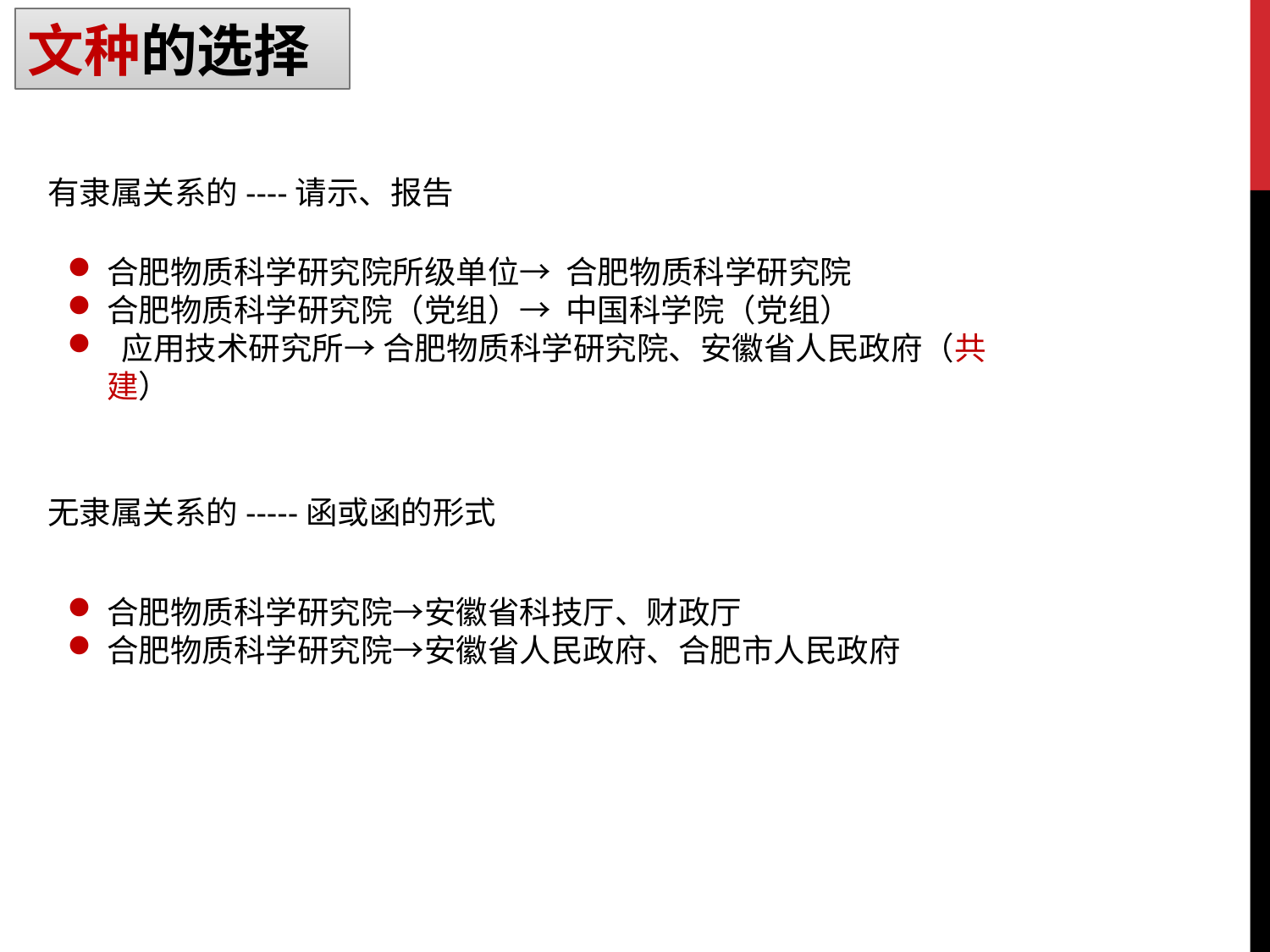

文种的选择
有隶属关系的----请示、报告
合肥物质科学研究院所级单位→  合肥物质科学研究院
合肥物质科学研究院（党组）→  中国科学院（党组）
 应用技术研究所→ 合肥物质科学研究院、安徽省人民政府（共建）
无隶属关系的-----函或函的形式
合肥物质科学研究院→安徽省科技厅、财政厅
合肥物质科学研究院→安徽省人民政府、合肥市人民政府